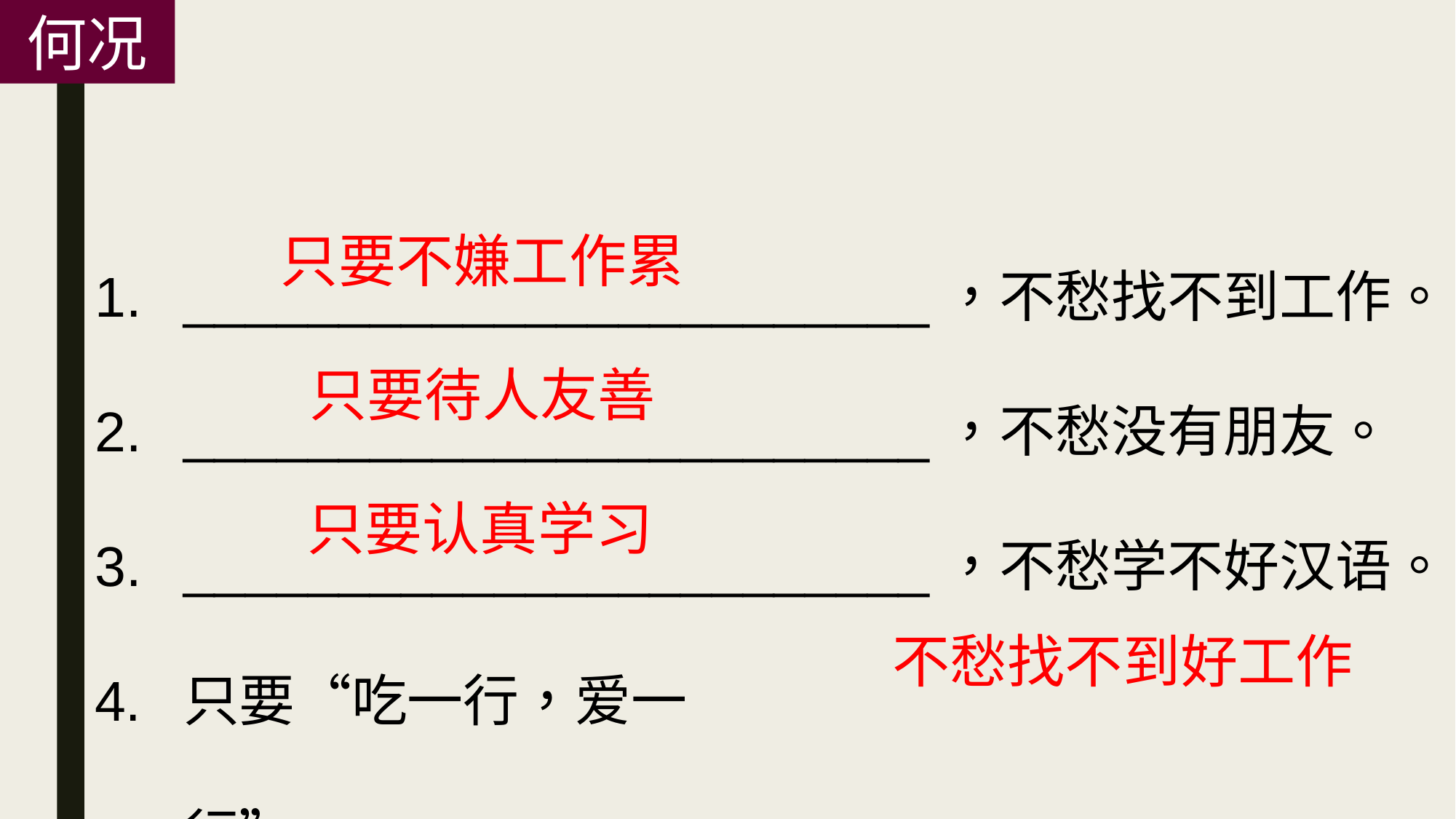

何况
________________________，不愁找不到工作。
________________________，不愁没有朋友。
________________________，不愁学不好汉语。
只要“吃一行，爱一行”，_____________________。
只要不嫌工作累
只要待人友善
只要认真学习
不愁找不到好工作